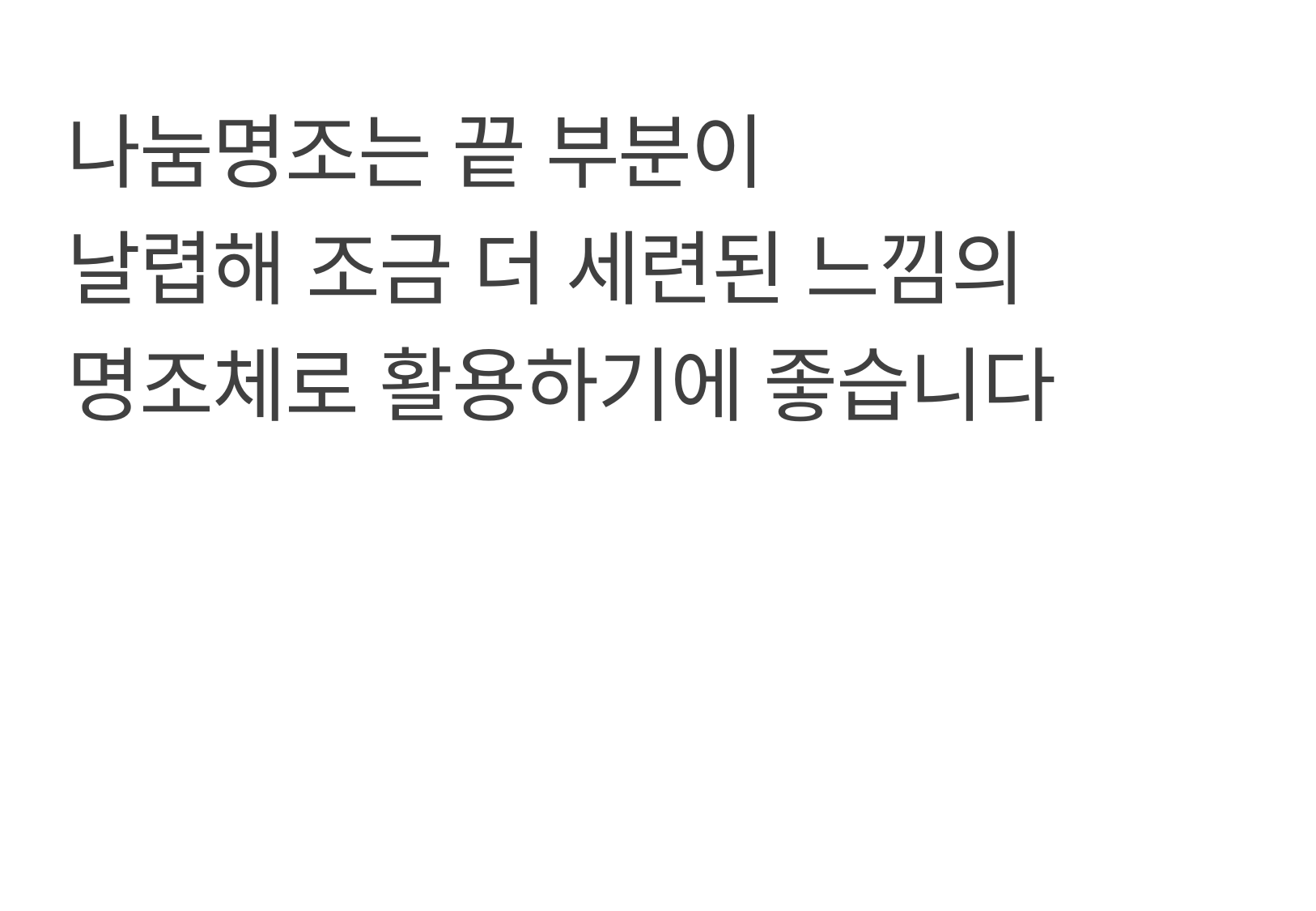

나눔명조는 끝 부분이
날렵해 조금 더 세련된 느낌의
명조체로 활용하기에 좋습니다